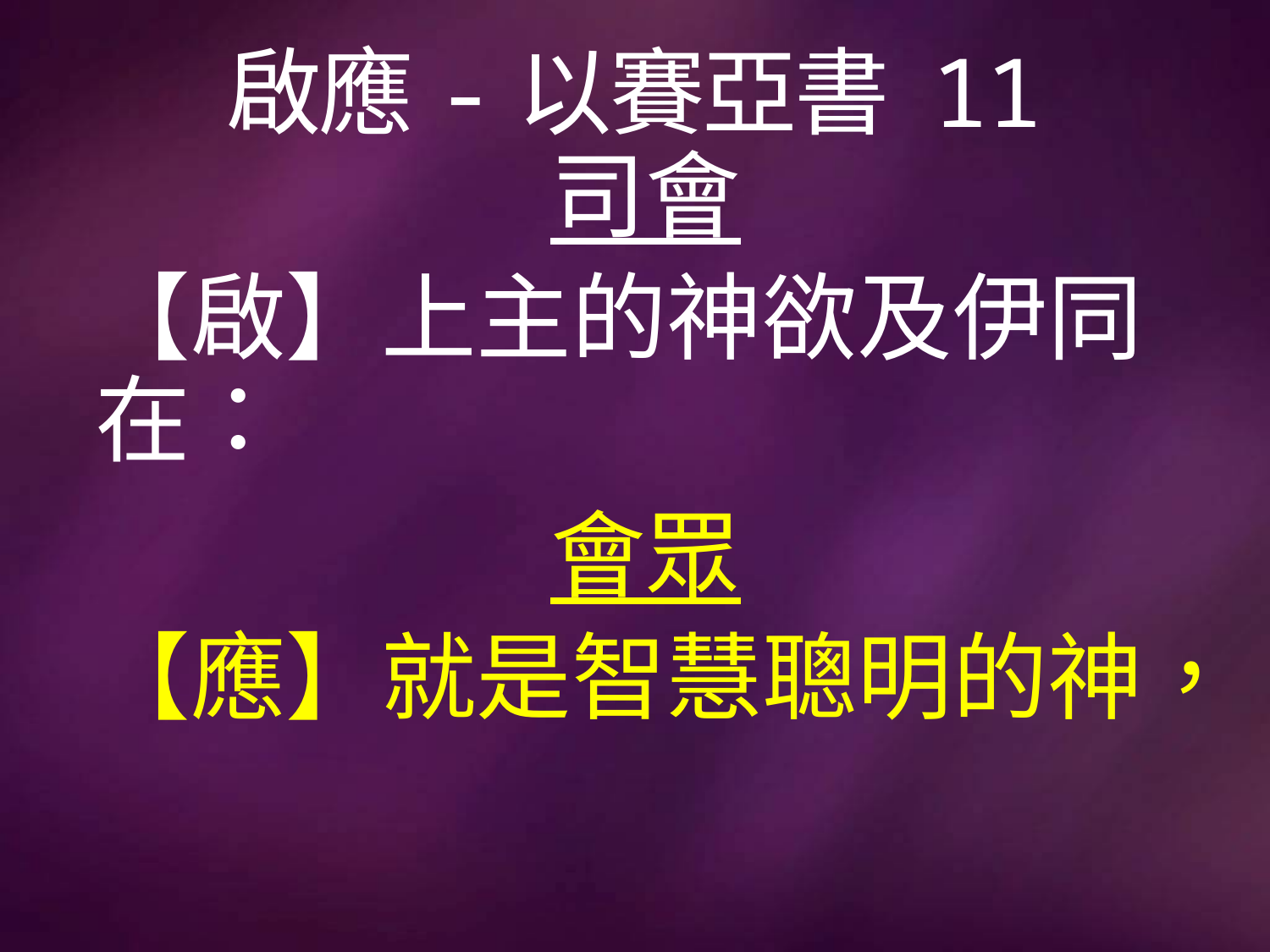

# 啟應-以賽亞書 11
司會
【啟】上主的神欲及伊同在：

會眾
【應】就是智慧聰明的神，